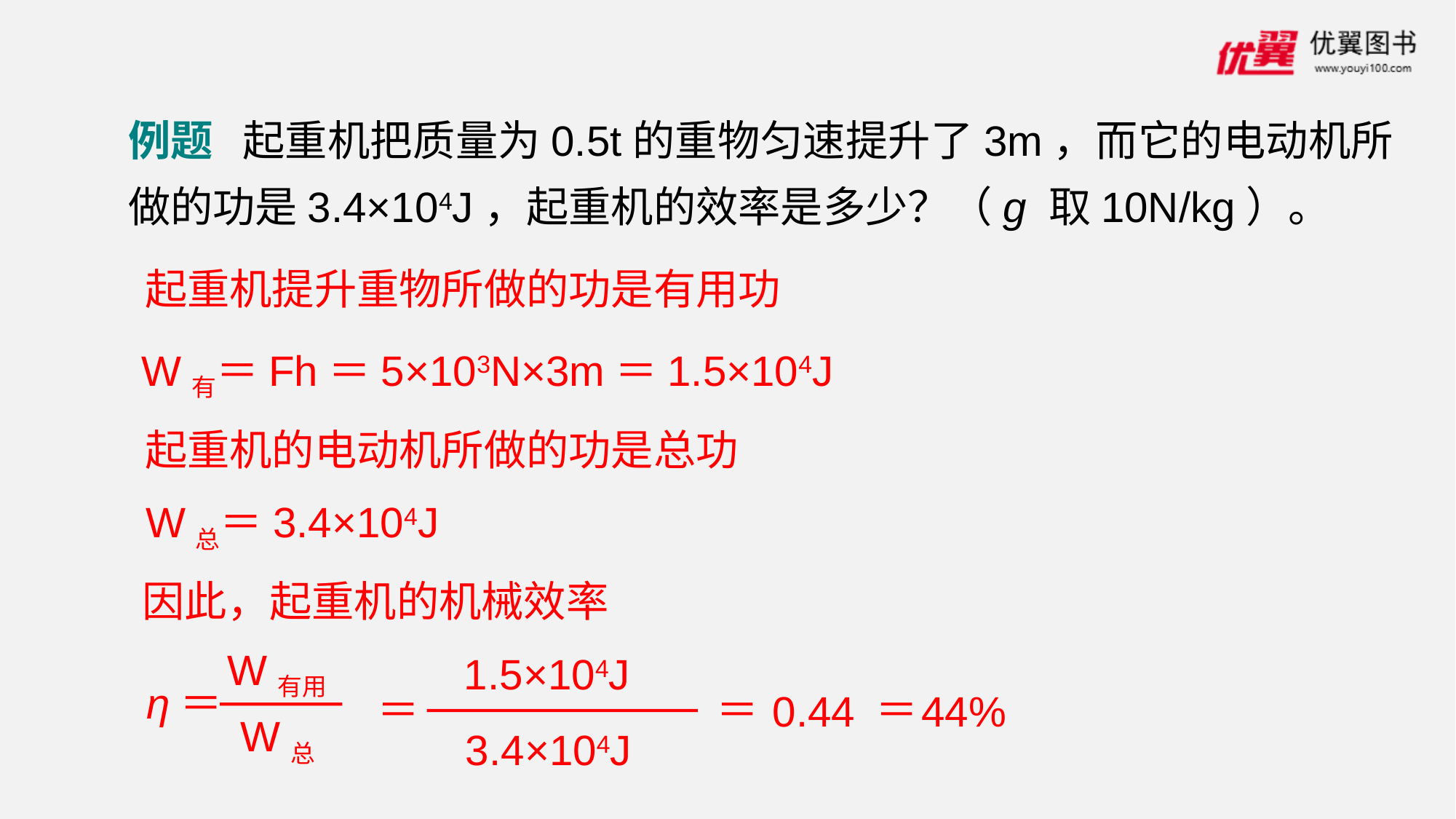

例题   起重机把质量为0.5t的重物匀速提升了3m，而它的电动机所做的功是3.4×104J，起重机的效率是多少？（g 取10N/kg）。
起重机提升重物所做的功是有用功
W有＝Fh＝5×103N×3m＝1.5×104J
起重机的电动机所做的功是总功
W总＝3.4×104J
因此，起重机的机械效率
W有用

W总
1.5×104J
η＝
＝
＝
＝
0.44
44%

3.4×104J